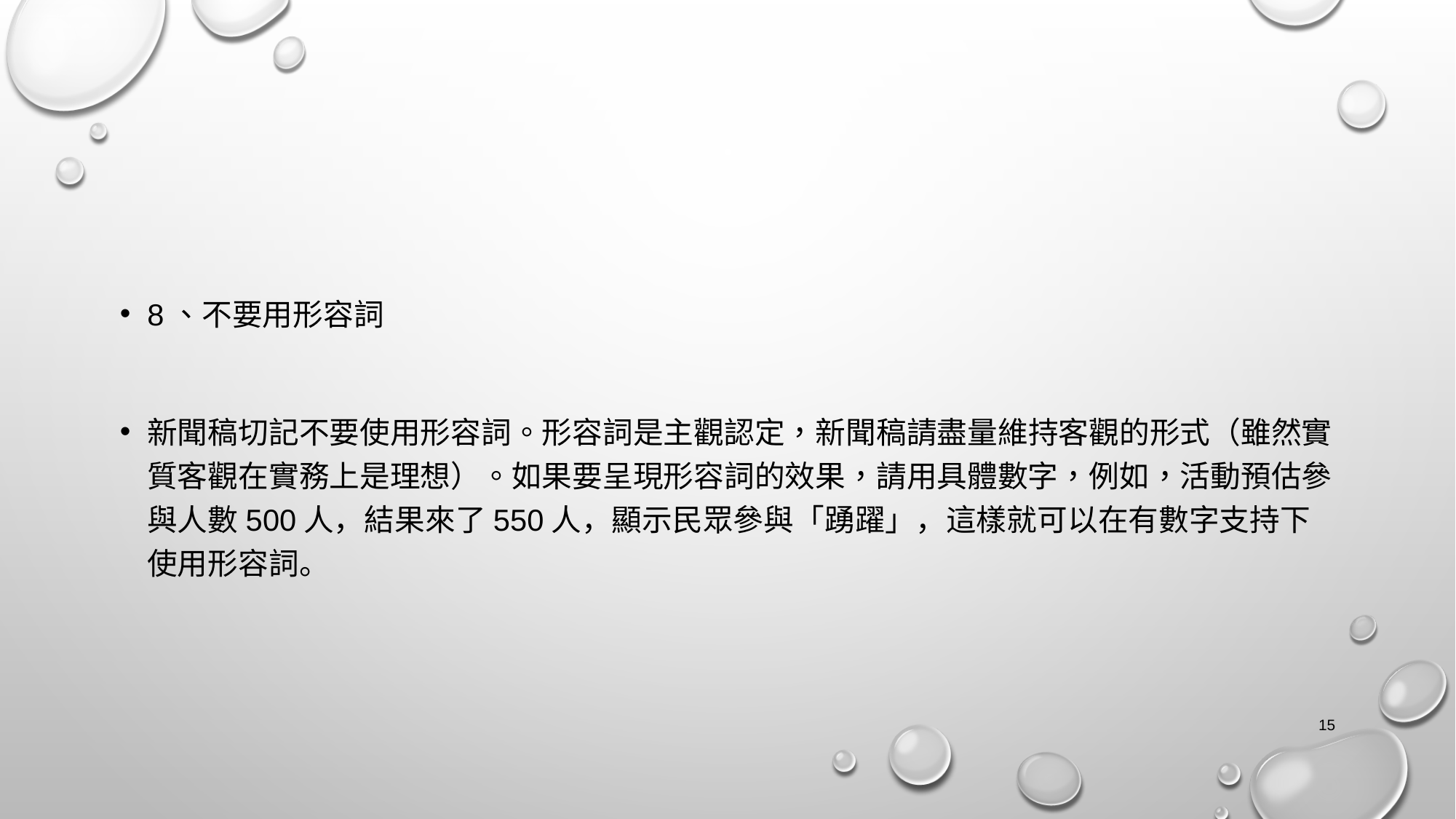

#
8、不要用形容詞

新聞稿切記不要使用形容詞。形容詞是主觀認定，新聞稿請盡量維持客觀的形式（雖然實質客觀在實務上是理想）。如果要呈現形容詞的效果，請用具體數字，例如，活動預估參與人數500人，結果來了550人，顯示民眾參與「踴躍」，這樣就可以在有數字支持下使用形容詞。

15